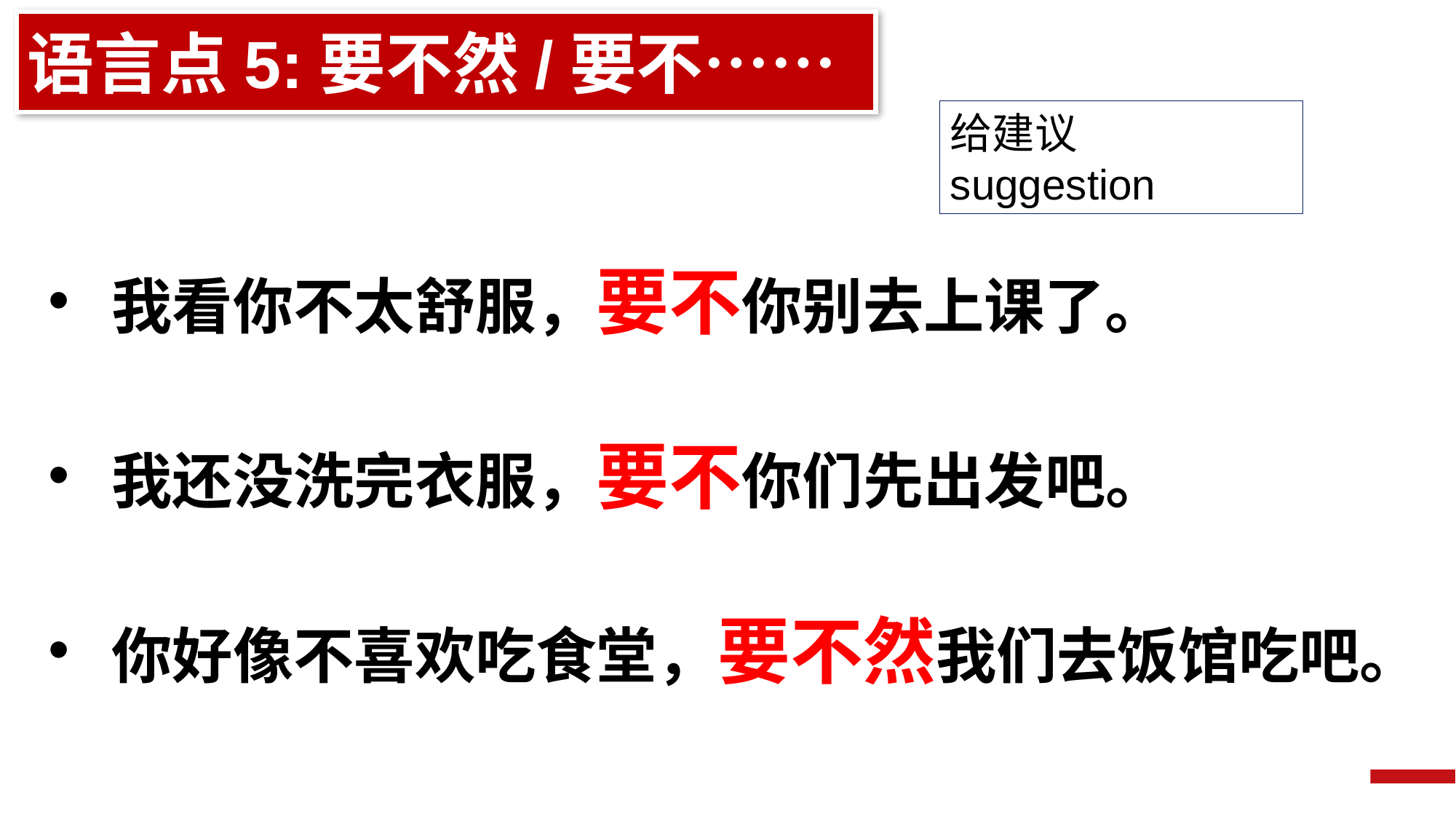

语言点5:要不然/要不……
给建议suggestion
我看你不太舒服，要不你别去上课了。
我还没洗完衣服，要不你们先出发吧。
你好像不喜欢吃食堂，要不然我们去饭馆吃吧。